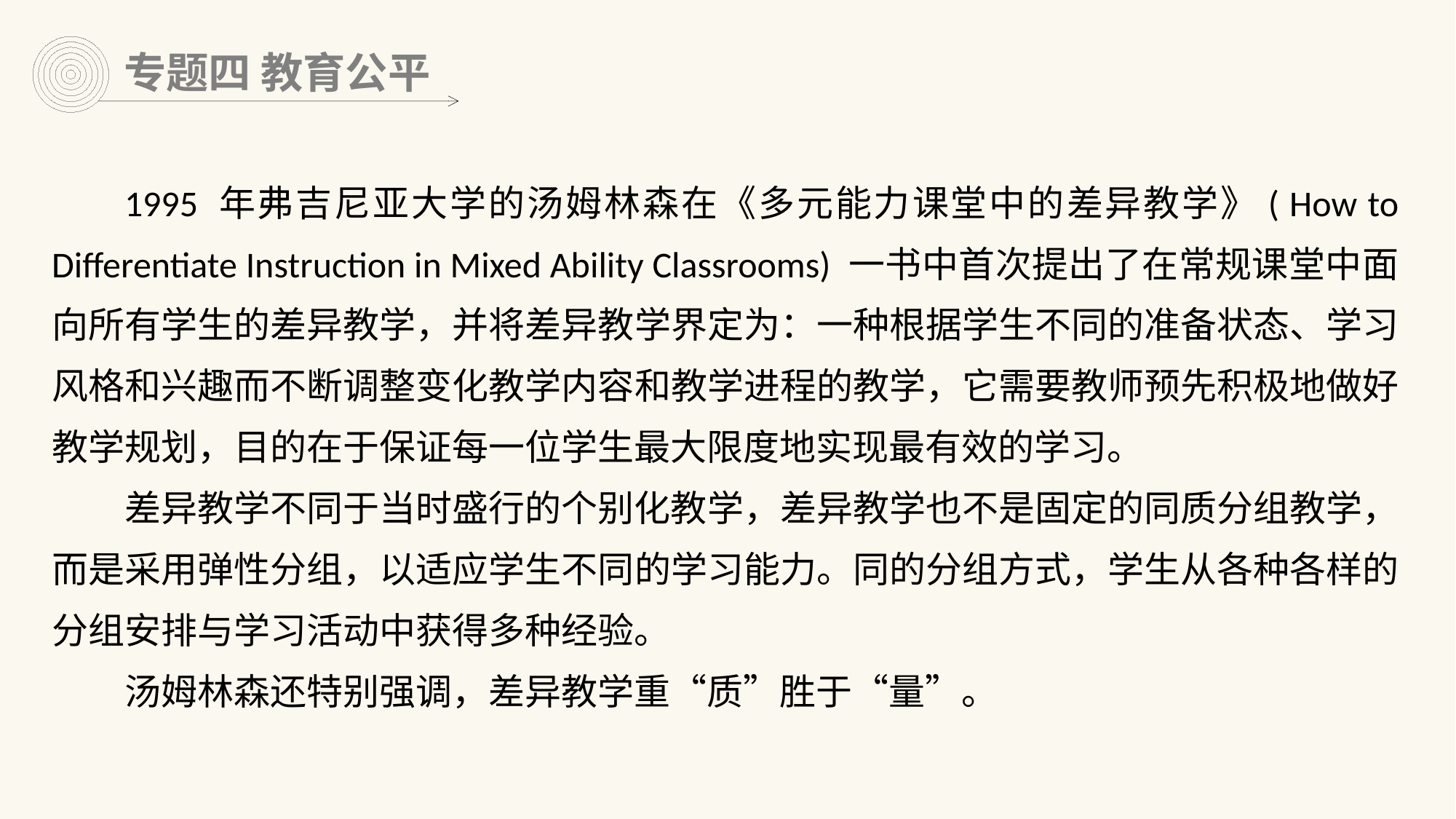

专题四 教育公平
1995 年弗吉尼亚大学的汤姆林森在《多元能力课堂中的差异教学》( How to Differentiate Instruction in Mixed Ability Classrooms) 一书中首次提出了在常规课堂中面向所有学生的差异教学，并将差异教学界定为：一种根据学生不同的准备状态、学习风格和兴趣而不断调整变化教学内容和教学进程的教学，它需要教师预先积极地做好教学规划，目的在于保证每一位学生最大限度地实现最有效的学习。
差异教学不同于当时盛行的个别化教学，差异教学也不是固定的同质分组教学，而是采用弹性分组，以适应学生不同的学习能力。同的分组方式，学生从各种各样的分组安排与学习活动中获得多种经验。
汤姆林森还特别强调，差异教学重“质”胜于“量”。